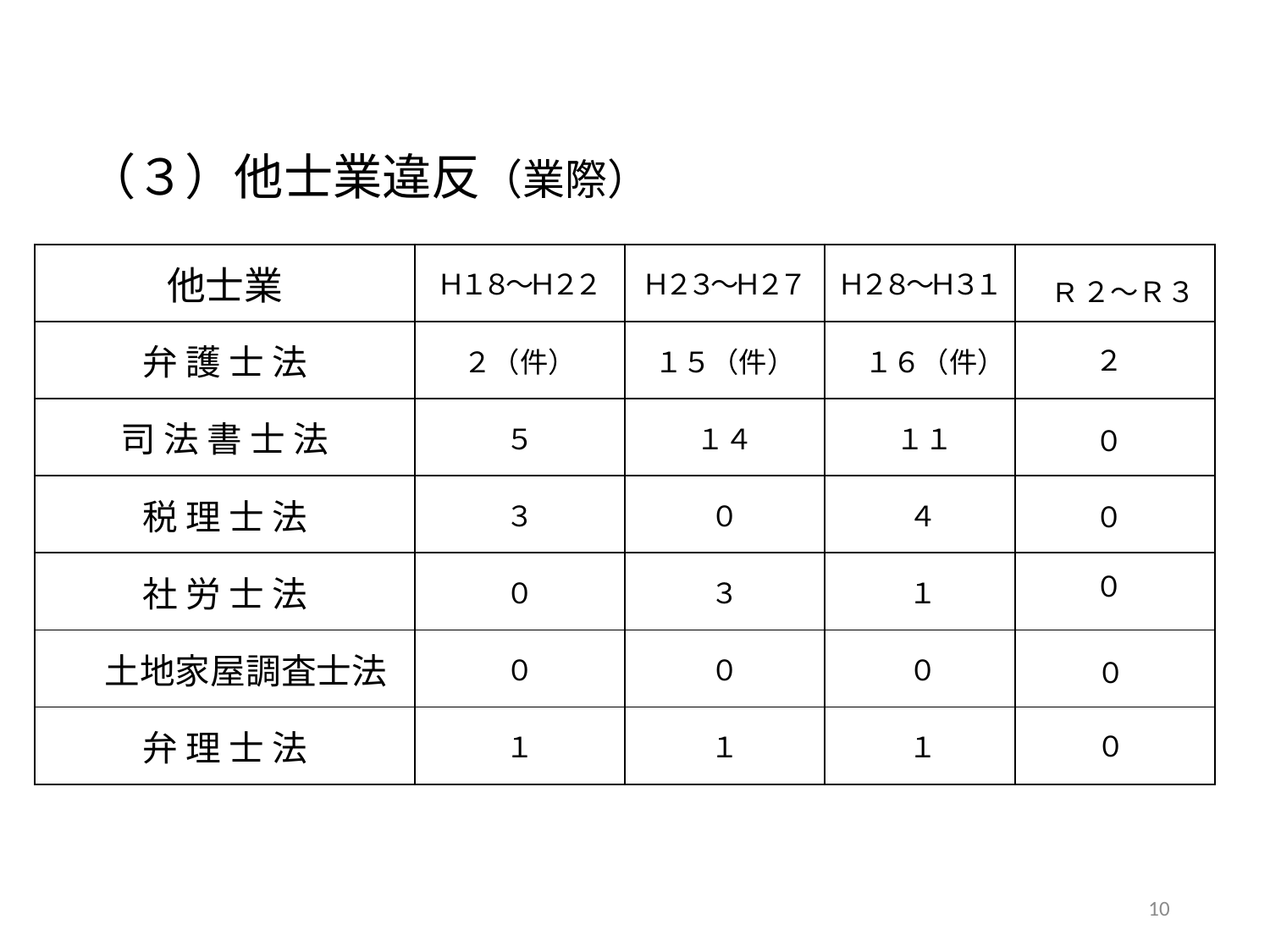

（３）他士業違反（業際）

| 他士業 | Ｈ１８～Ｈ２２ | Ｈ２３～Ｈ２７ | Ｈ２８～Ｈ３１ |
| --- | --- | --- | --- |
| 弁 護 士 法 | ２（件） | １５（件） | １６（件） |
| 司 法 書 士 法 | ５ | １４ | １１ |
| 税 理 士 法 | ３ | ０ | ４ |
| 社 労 士 法 | ０ | ３ | １ |
| 土地家屋調査士法 | ０ | ０ | ０ |
| 弁 理 士 法 | １ | １ | １ |
R２～Ｒ３
２
０
０
０
０
０
10